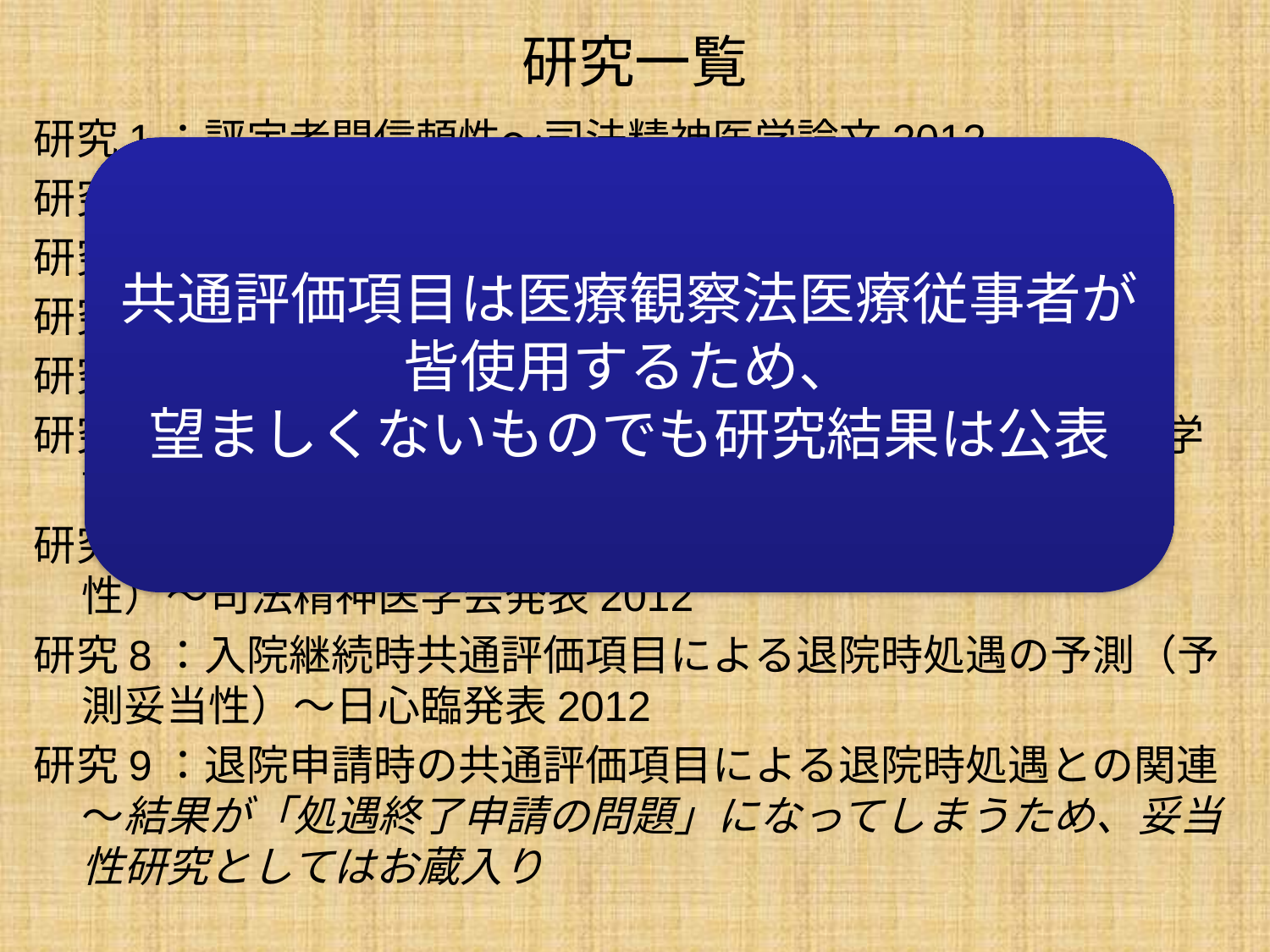

# 研究一覧
研究1：評定者間信頼性～司法精神医学論文2012
研究2：記述統計～報告書2010年度
研究3：項目反応理論～司法精神医学会発表2011
研究4：因子分析～司法精神医学会発表2011
研究5：入院長期群と標準群の差～日心臨発表2011
研究6：GAF・ICFとの相関（収束妥当性）～司法精神医学論文2013
研究7：P法再入院・退院後の問題行動ｔ検定（予測妥当性）～司法精神医学会発表2012
研究8：入院継続時共通評価項目による退院時処遇の予測（予測妥当性）～日心臨発表2012
研究9：退院申請時の共通評価項目による退院時処遇との関連～結果が「処遇終了申請の問題」になってしまうため、妥当性研究としてはお蔵入り
共通評価項目は医療観察法医療従事者が皆使用するため、
望ましくないものでも研究結果は公表